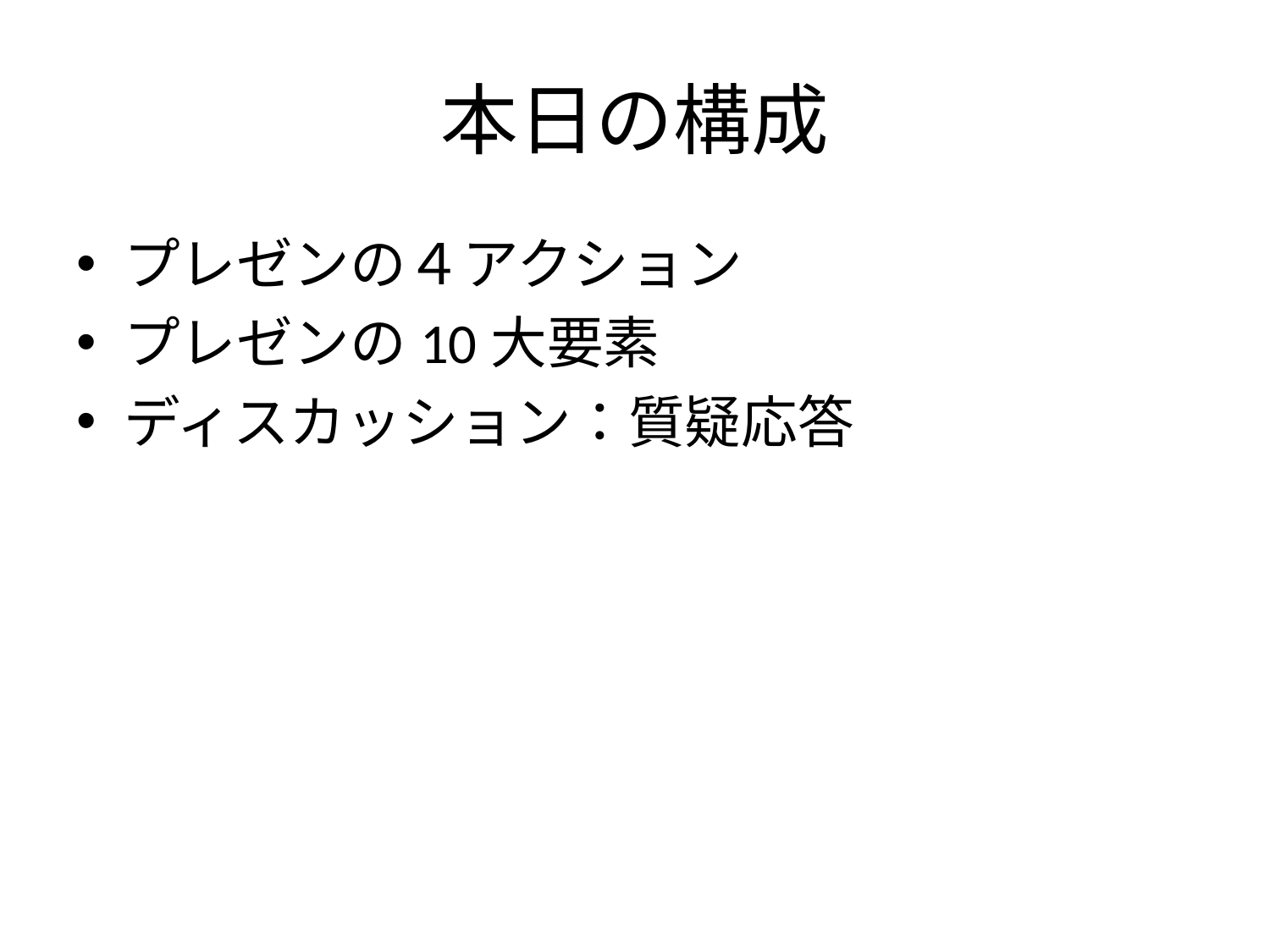

# 本日の構成
プレゼンの４アクション
プレゼンの10大要素
ディスカッション：質疑応答